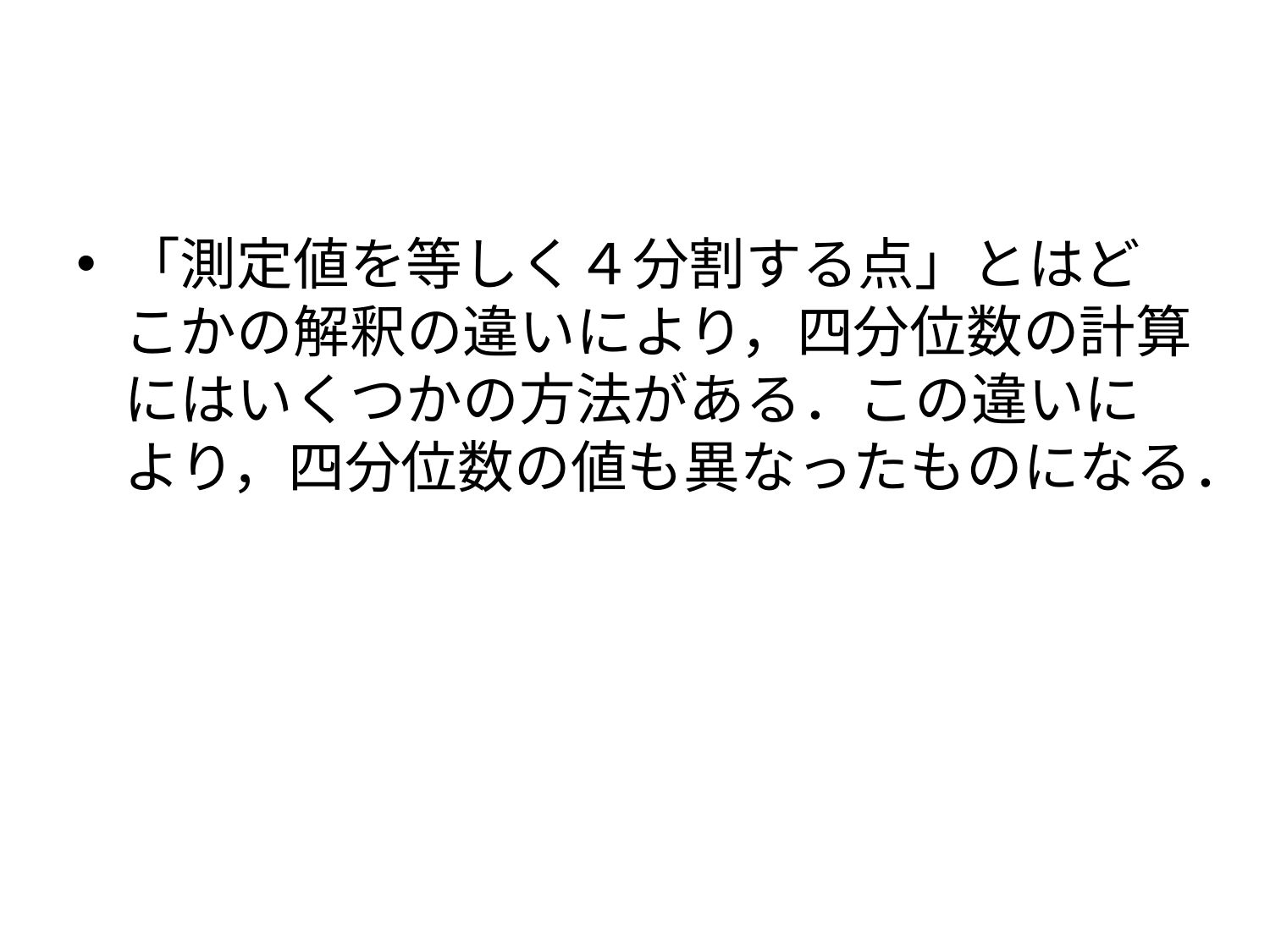

#
「測定値を等しく４分割する点」とはどこかの解釈の違いにより，四分位数の計算にはいくつかの方法がある．この違いにより，四分位数の値も異なったものになる．